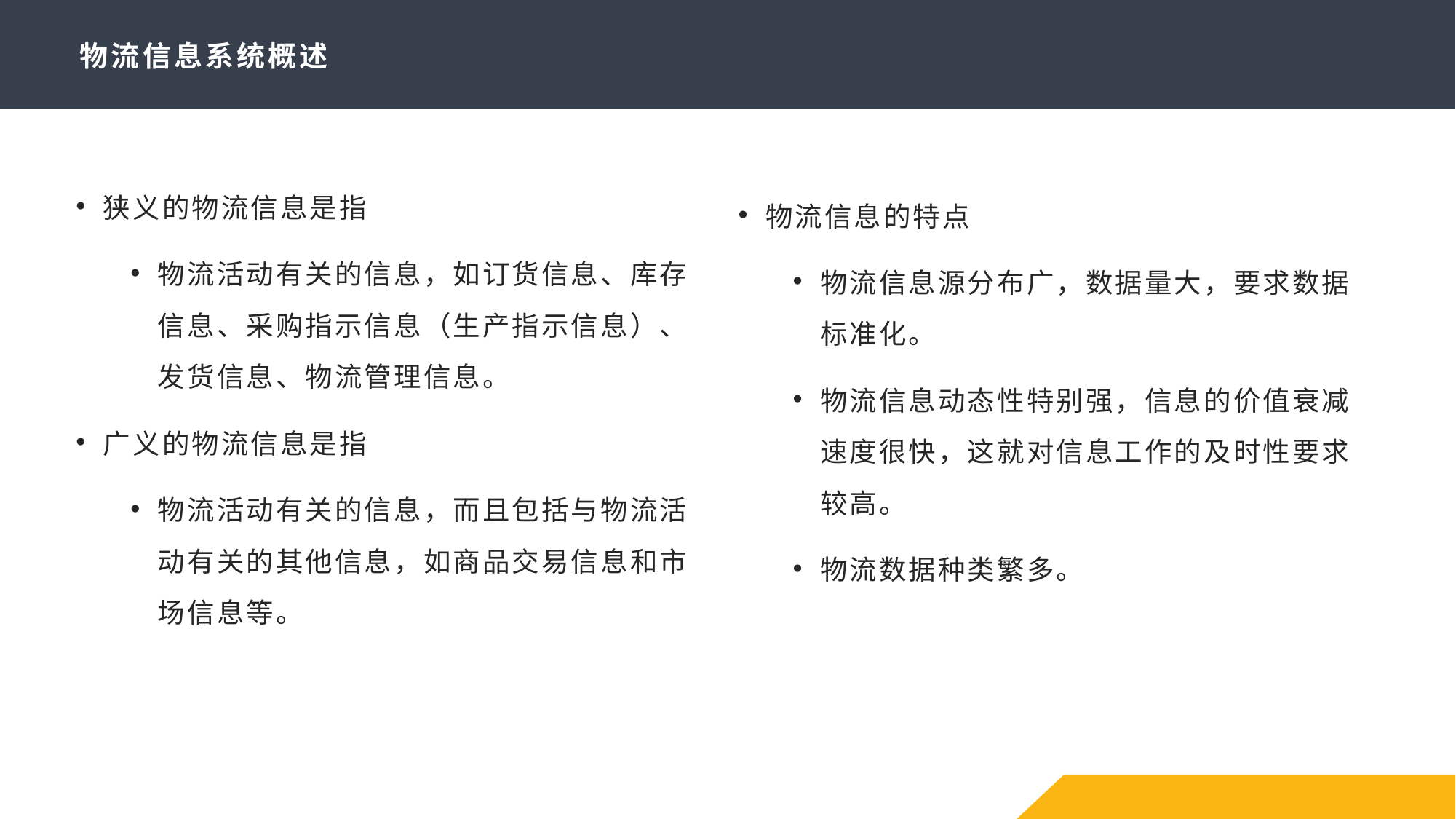

# 物流信息系统概述
狭义的物流信息是指
物流活动有关的信息，如订货信息、库存信息、采购指示信息（生产指示信息）、发货信息、物流管理信息。
广义的物流信息是指
物流活动有关的信息，而且包括与物流活动有关的其他信息，如商品交易信息和市场信息等。

物流信息的特点
物流信息源分布广，数据量大，要求数据标准化。
物流信息动态性特别强，信息的价值衰减速度很快，这就对信息工作的及时性要求较高。
物流数据种类繁多。